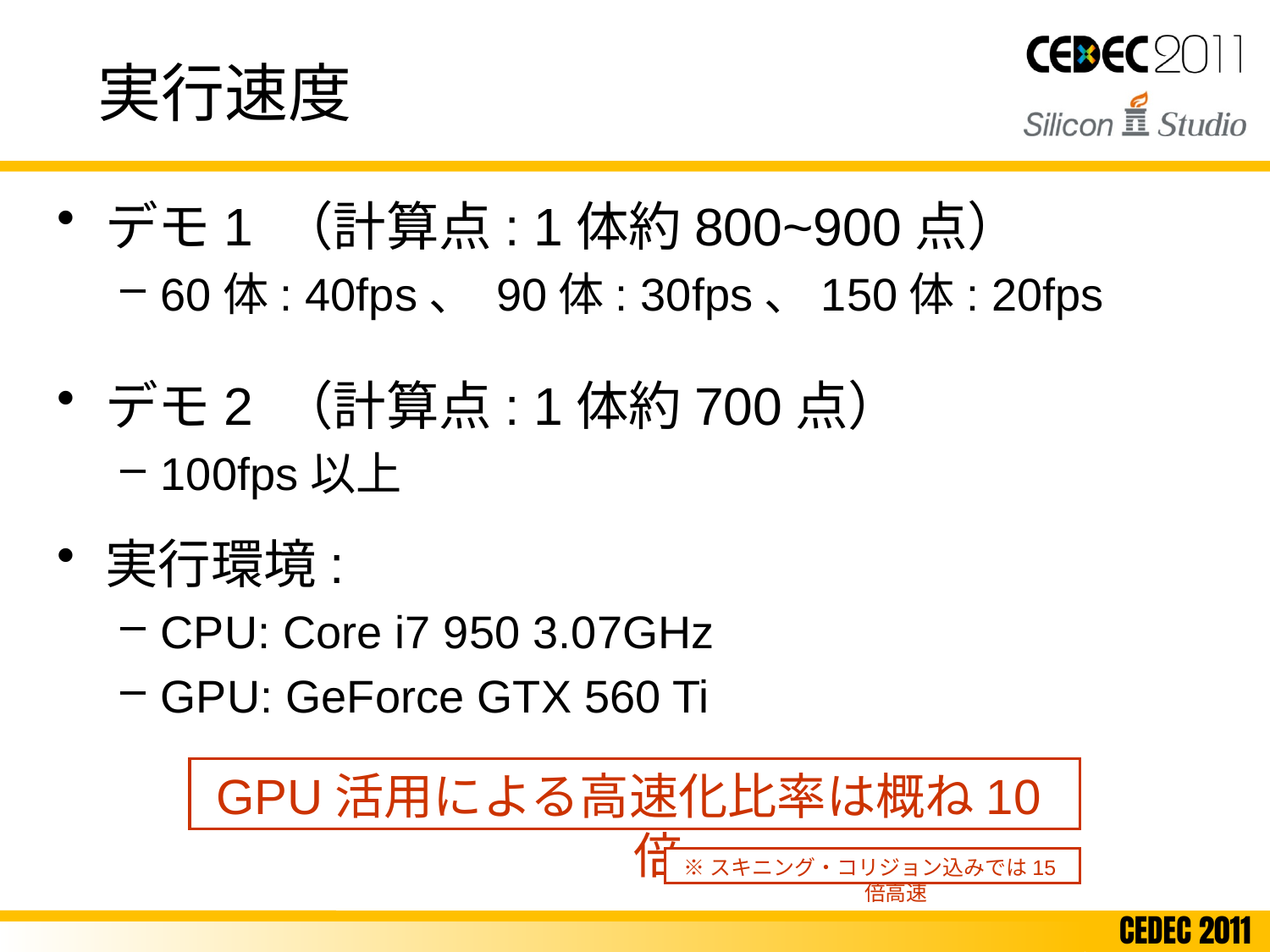

# 実行速度
デモ1 （計算点: 1体約800~900点）
60体: 40fps、 90体: 30fps、150体: 20fps

デモ2 （計算点: 1体約700点）
100fps以上

実行環境:
CPU: Core i7 950 3.07GHz
GPU: GeForce GTX 560 Ti
GPU活用による高速化比率は概ね10倍
※スキニング・コリジョン込みでは15倍高速